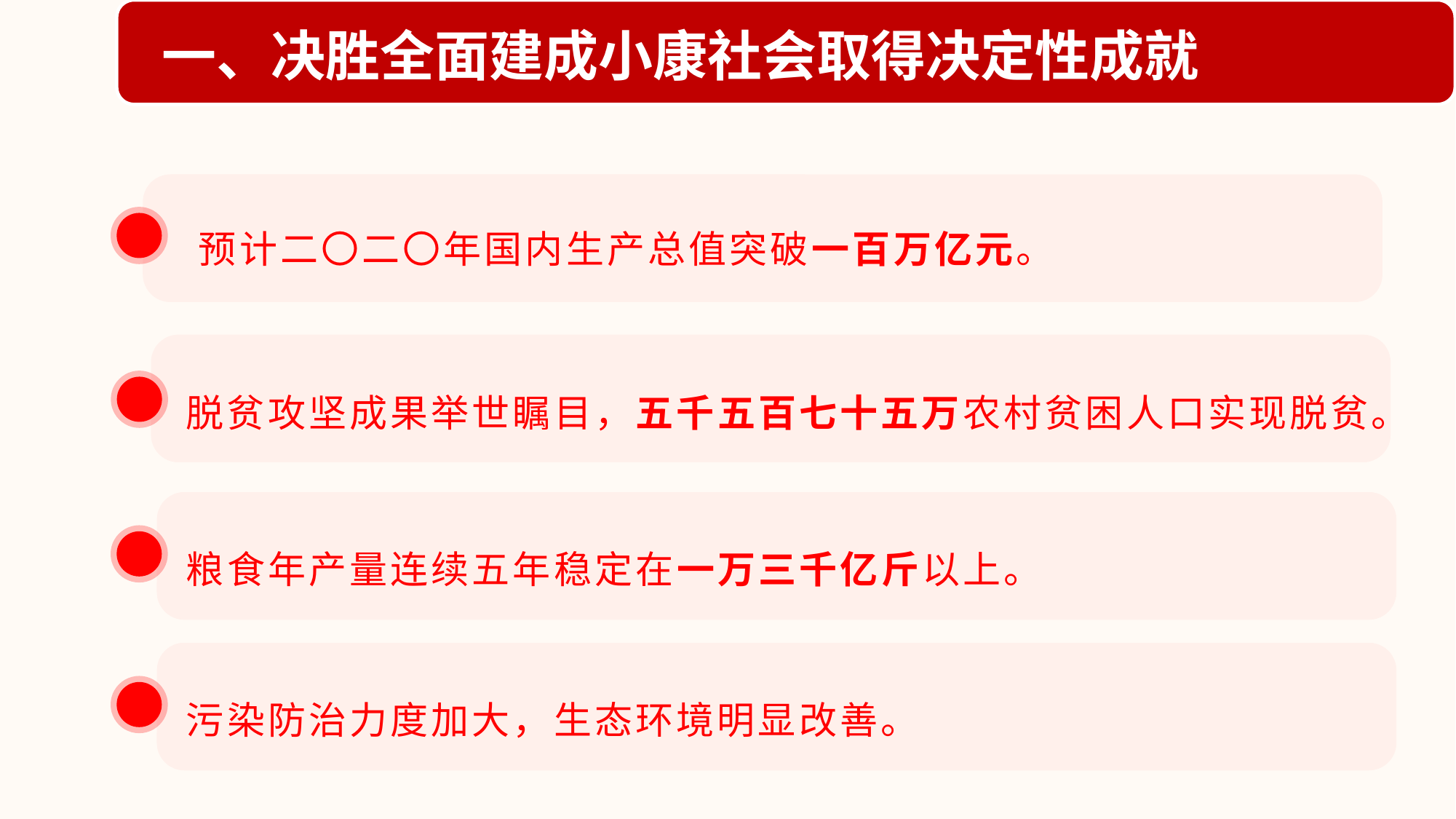

一、决胜全面建成小康社会取得决定性成就

预计二〇二〇年国内生产总值突破一百万亿元。

脱贫攻坚成果举世瞩目，五千五百七十五万农村贫困人口实现脱贫。

粮食年产量连续五年稳定在一万三千亿斤以上。

污染防治力度加大，生态环境明显改善。